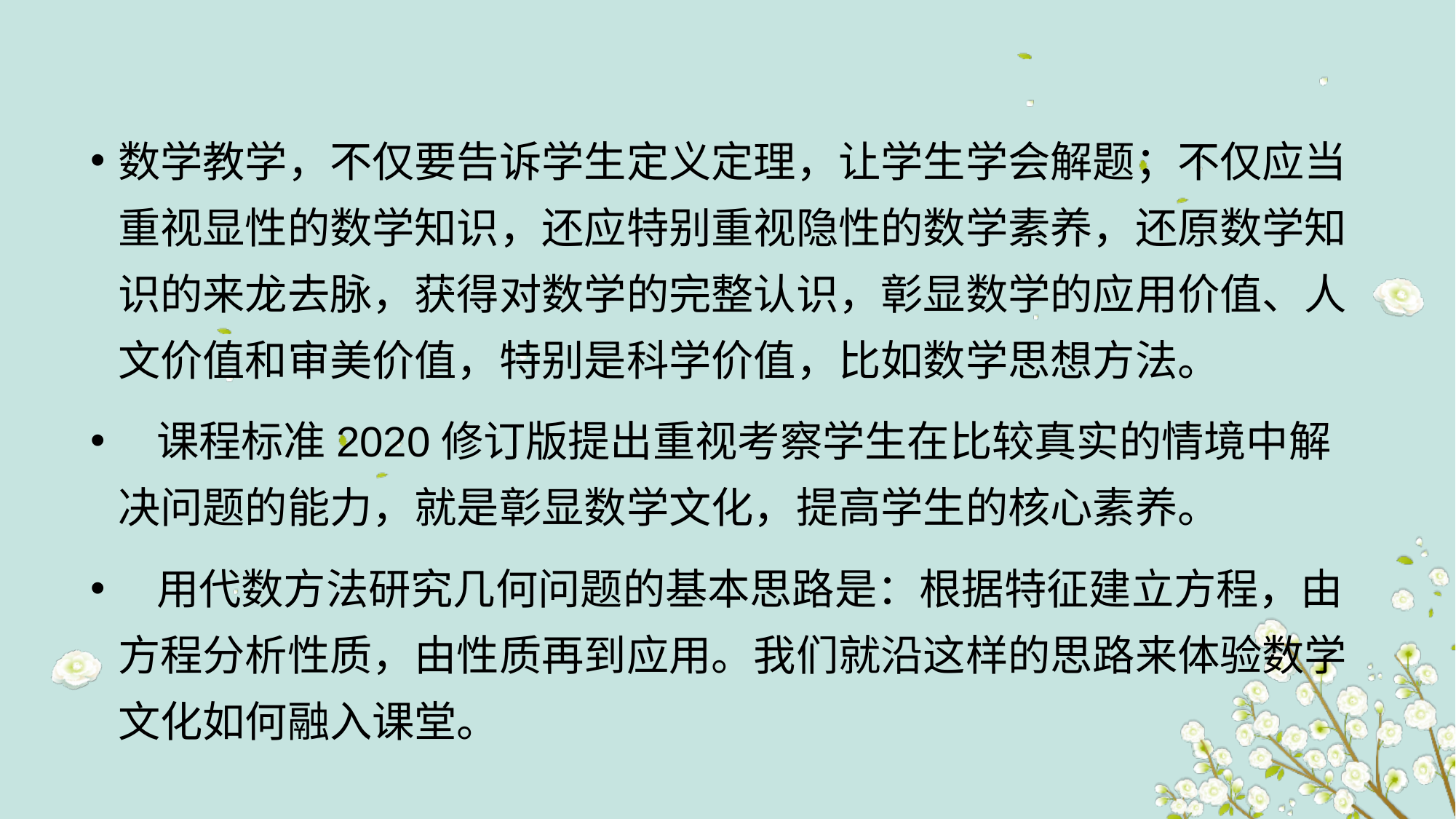

数学教学，不仅要告诉学生定义定理，让学生学会解题；不仅应当重视显性的数学知识，还应特别重视隐性的数学素养，还原数学知识的来龙去脉，获得对数学的完整认识，彰显数学的应用价值、人文价值和审美价值，特别是科学价值，比如数学思想方法。
   课程标准2020修订版提出重视考察学生在比较真实的情境中解决问题的能力，就是彰显数学文化，提高学生的核心素养。
   用代数方法研究几何问题的基本思路是：根据特征建立方程，由方程分析性质，由性质再到应用。我们就沿这样的思路来体验数学文化如何融入课堂。